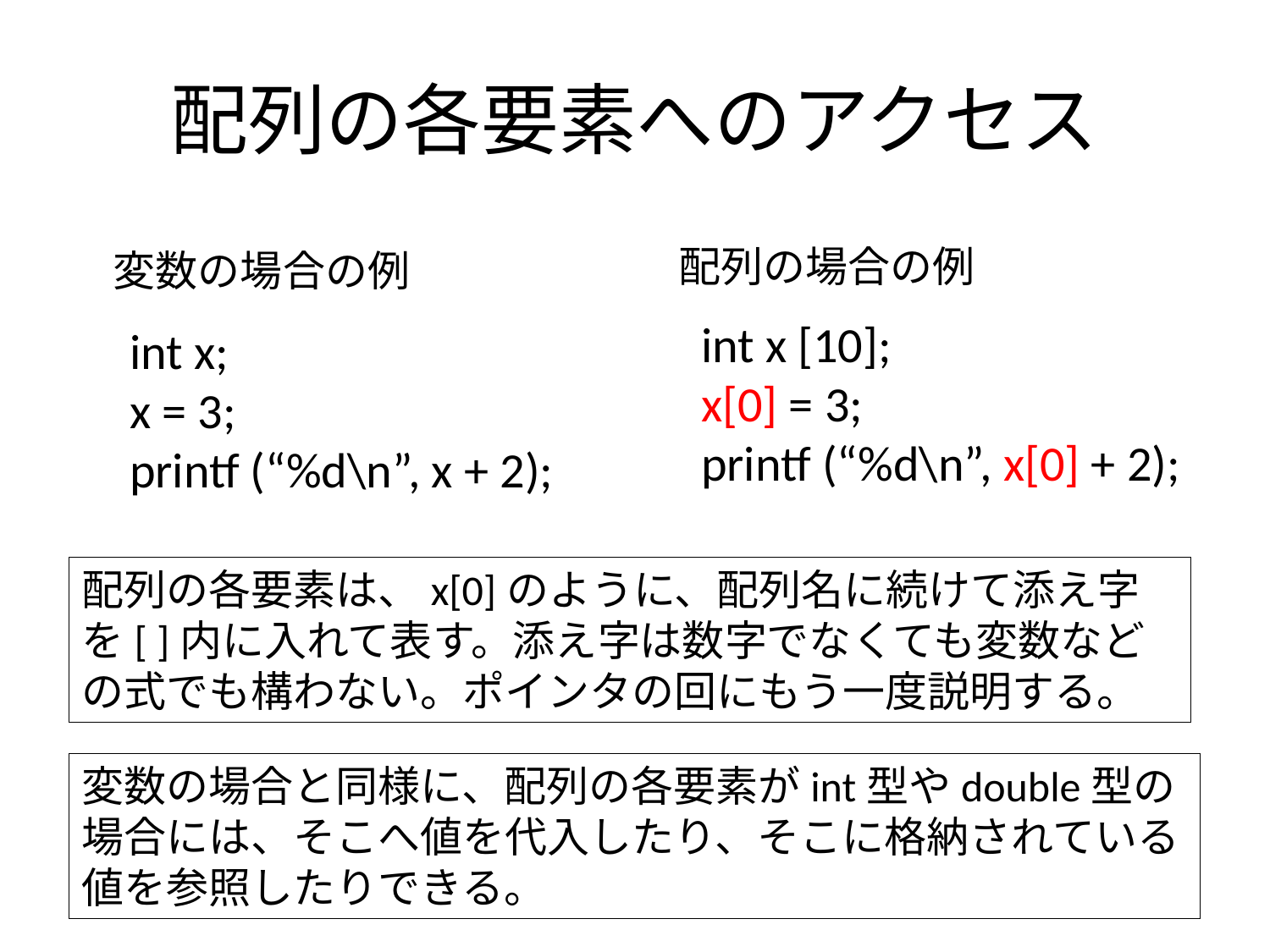

# 配列の各要素へのアクセス
配列の場合の例
変数の場合の例
 int x [10];
 x[0] = 3;
 printf (“%d\n”, x[0] + 2);
 int x;
 x = 3;
 printf (“%d\n”, x + 2);
配列の各要素は、x[0]のように、配列名に続けて添え字を[ ]内に入れて表す。添え字は数字でなくても変数などの式でも構わない。ポインタの回にもう一度説明する。
変数の場合と同様に、配列の各要素がint型やdouble型の場合には、そこへ値を代入したり、そこに格納されている値を参照したりできる。